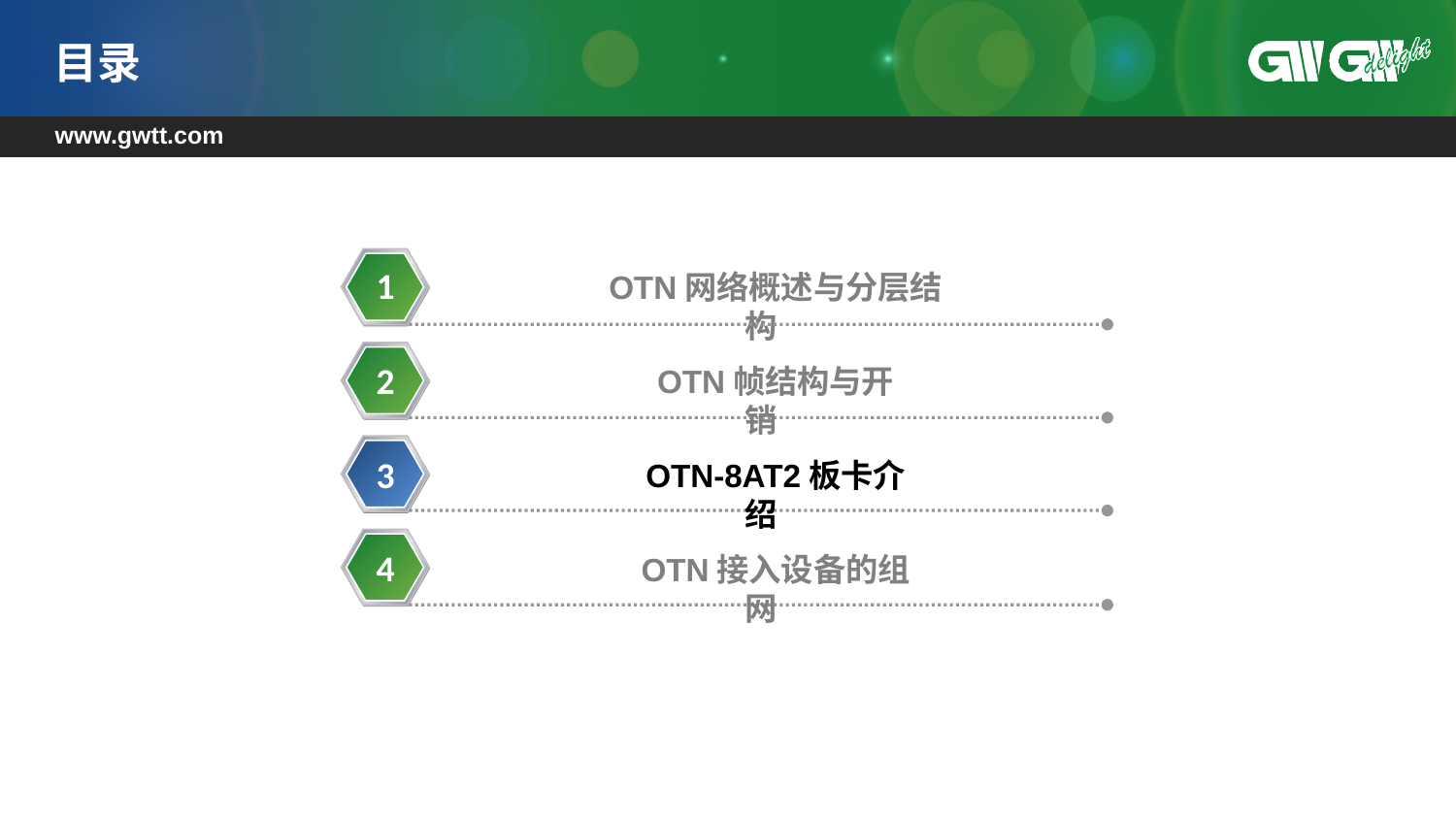

# 目录

1
OTN网络概述与分层结构

2
OTN帧结构与开销

3
OTN-8AT2板卡介绍

4
OTN接入设备的组网